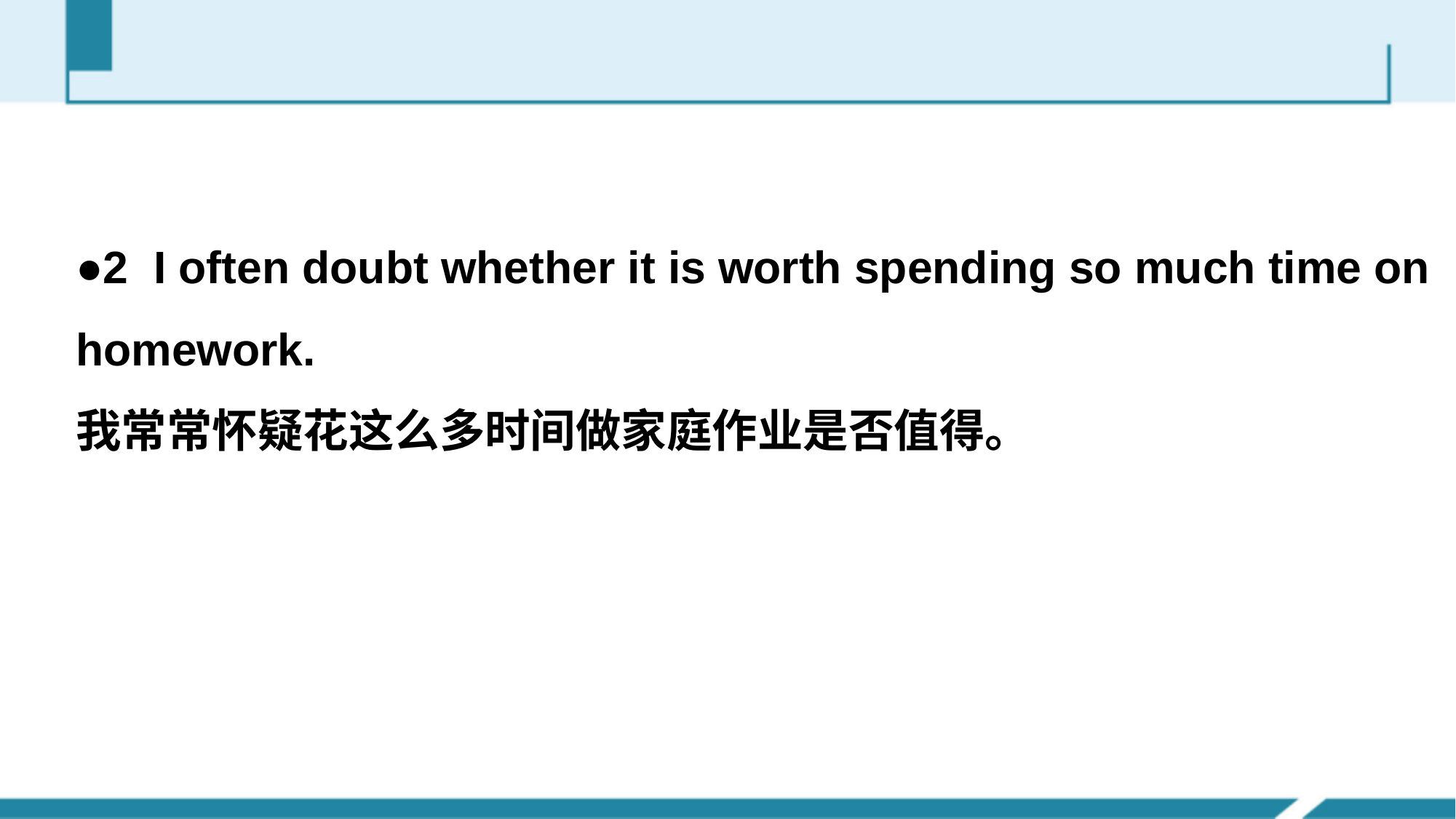

#
●2  I often doubt whether it is worth spending so much time on
homework.
我常常怀疑花这么多时间做家庭作业是否值得。